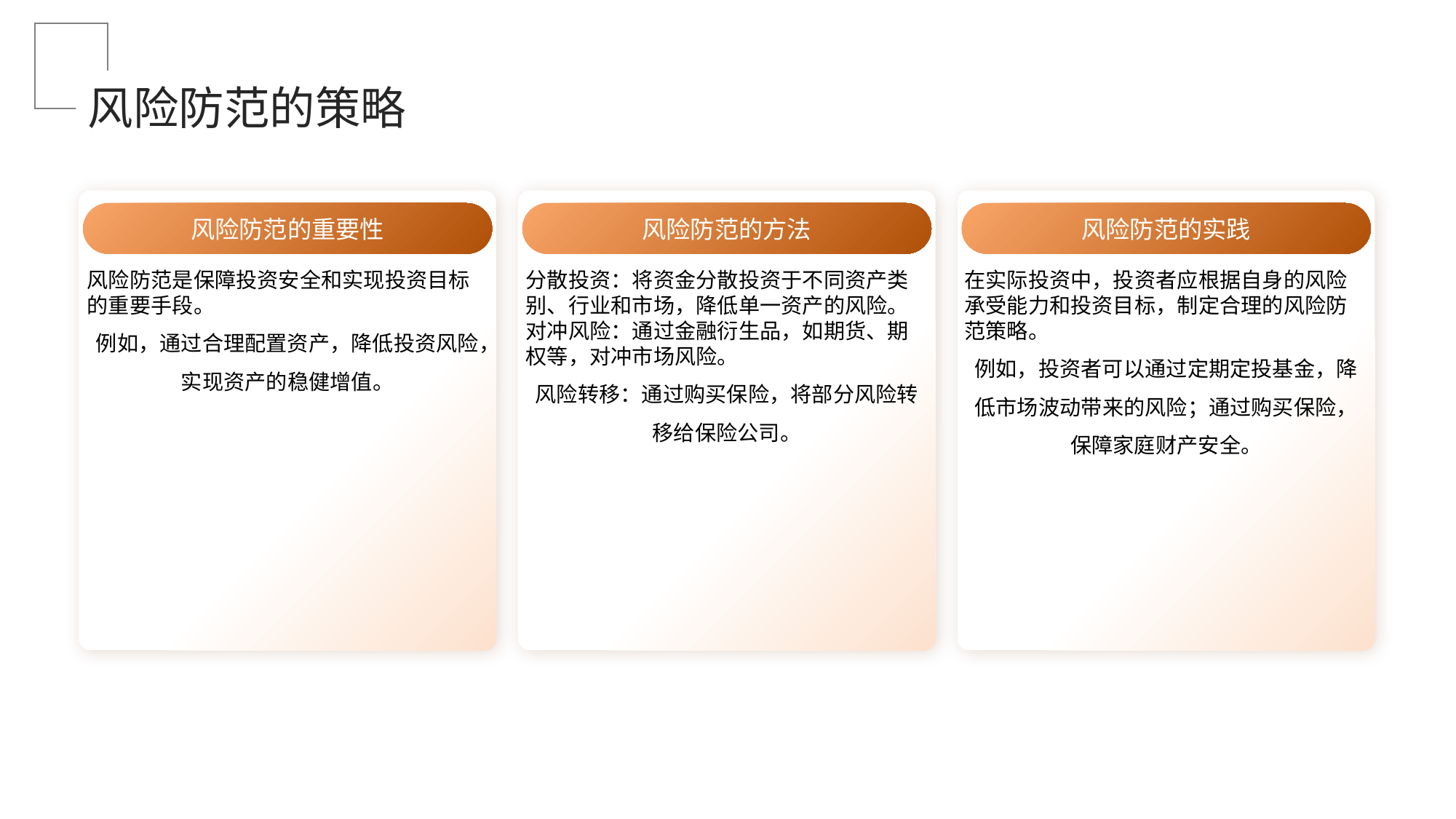

风险防范的策略

风险防范的重要性

风险防范的方法

风险防范的实践
分散投资：将资金分散投资于不同资产类别、行业和市场，降低单一资产的风险。
对冲风险：通过金融衍生品，如期货、期权等，对冲市场风险。
风险转移：通过购买保险，将部分风险转移给保险公司。
在实际投资中，投资者应根据自身的风险承受能力和投资目标，制定合理的风险防范策略。
例如，投资者可以通过定期定投基金，降低市场波动带来的风险；通过购买保险，保障家庭财产安全。
风险防范是保障投资安全和实现投资目标的重要手段。
例如，通过合理配置资产，降低投资风险，实现资产的稳健增值。